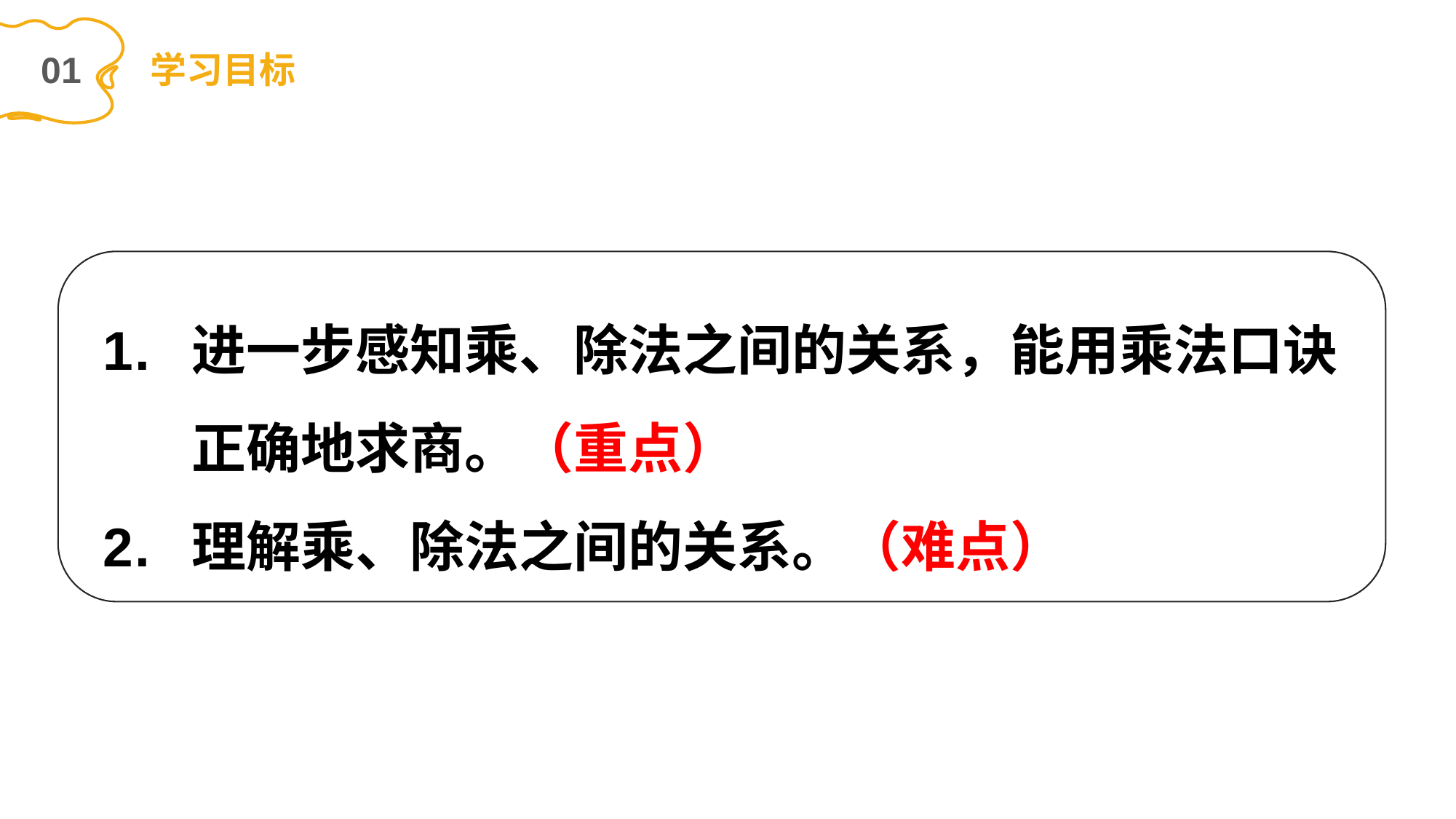

01
学习目标

进一步感知乘、除法之间的关系，能用乘法口诀正确地求商。（重点）
理解乘、除法之间的关系。（难点）